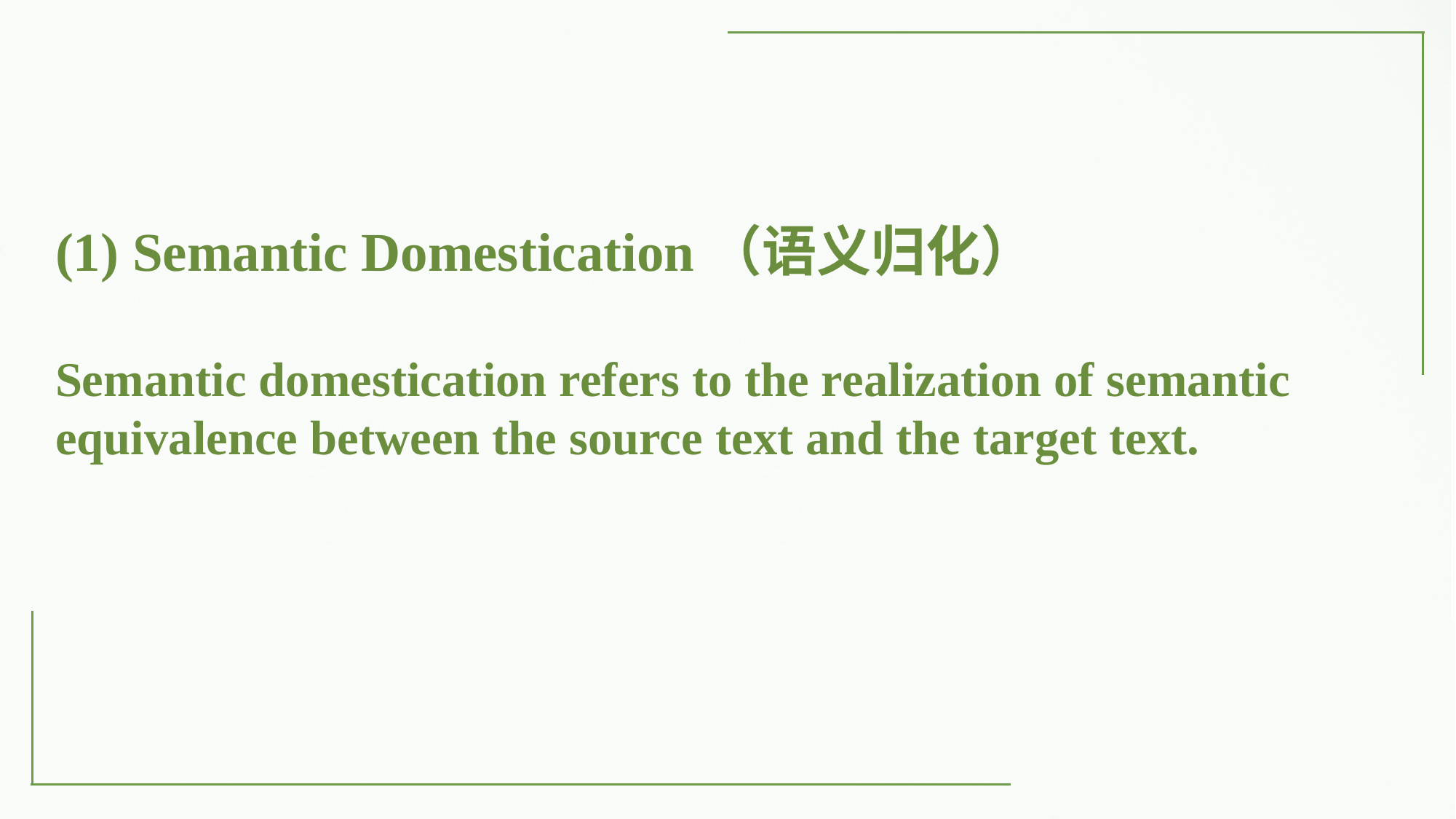

(1) Semantic Domestication（语义归化）

Semantic domestication refers to the realization of semantic equivalence between the source text and the target text.